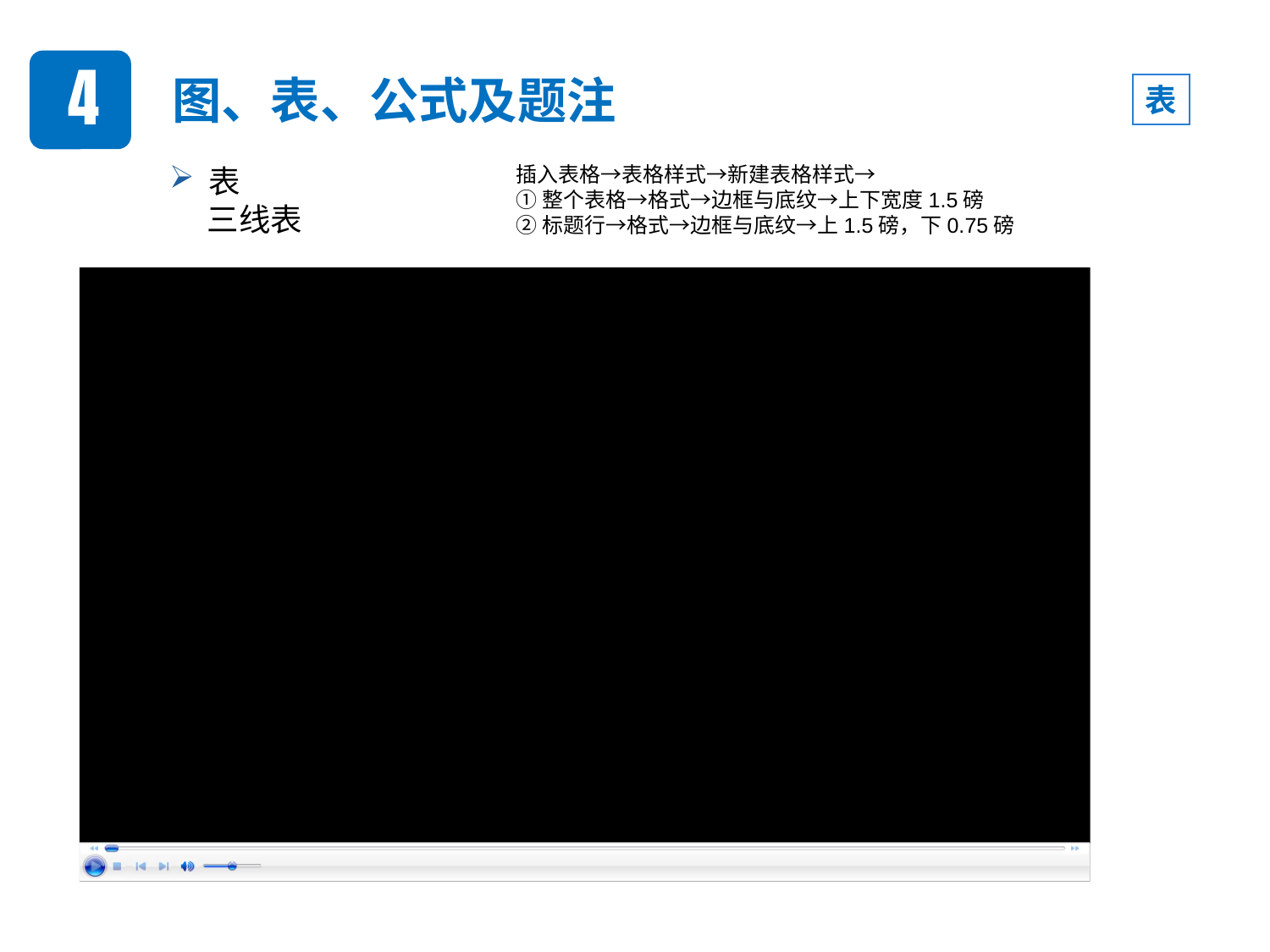

4
图、表、公式及题注
表
插入表格→表格样式→新建表格样式→
①整个表格→格式→边框与底纹→上下宽度1.5磅
②标题行→格式→边框与底纹→上1.5磅，下0.75磅
表
三线表